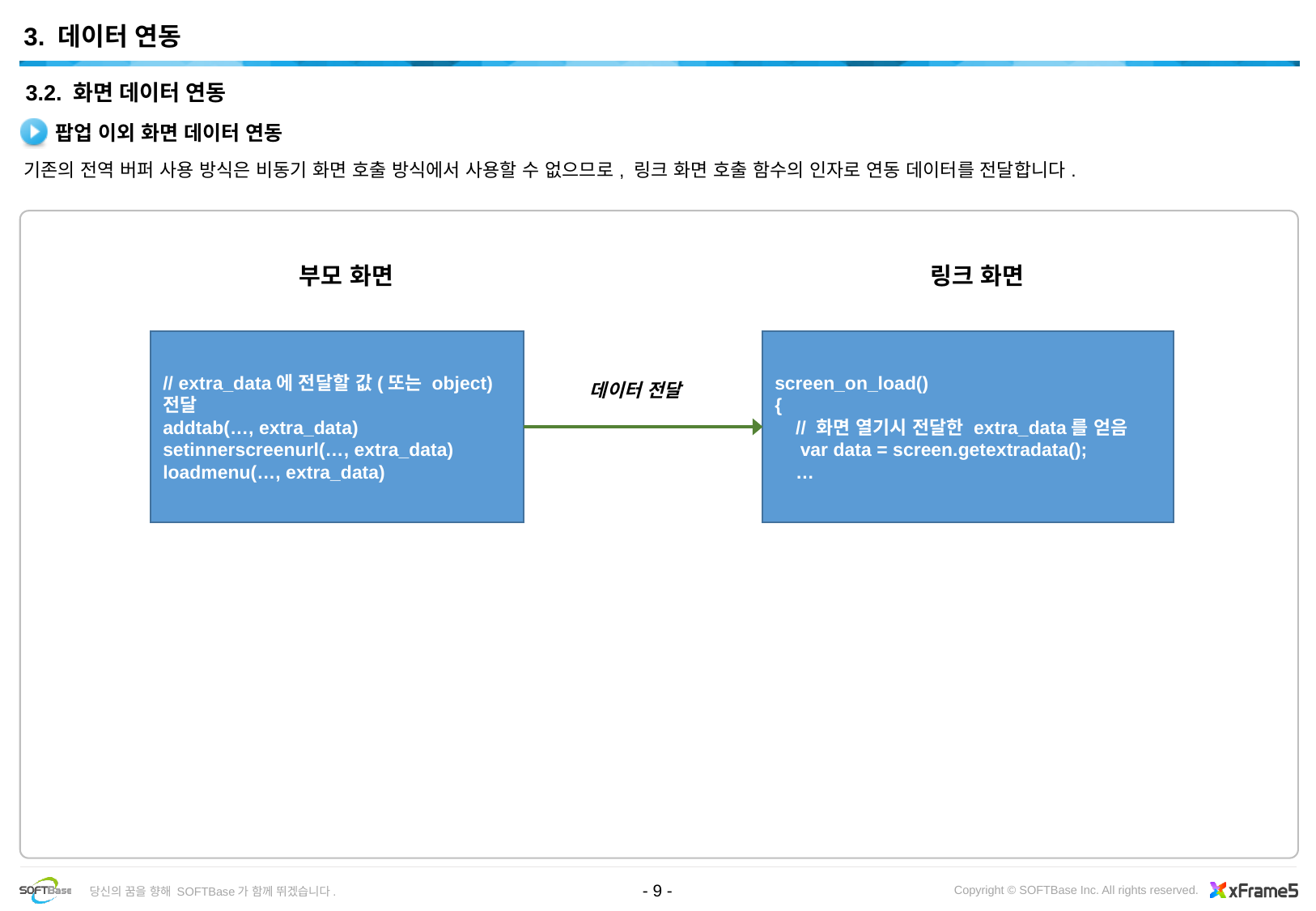

3. 데이터 연동
3.2. 화면 데이터 연동

팝업 이외 화면 데이터 연동

기존의 전역 버퍼 사용 방식은 비동기 화면 호출 방식에서 사용할 수 없으므로, 링크 화면 호출 함수의 인자로 연동 데이터를 전달합니다.
부모 화면
링크 화면
// extra_data에 전달할 값(또는 object) 전달
addtab(…, extra_data)
setinnerscreenurl(…, extra_data)
loadmenu(…, extra_data)
screen_on_load()
{
    // 화면 열기시 전달한 extra_data를 얻음
    var data = screen.getextradata();
    …
데이터 전달